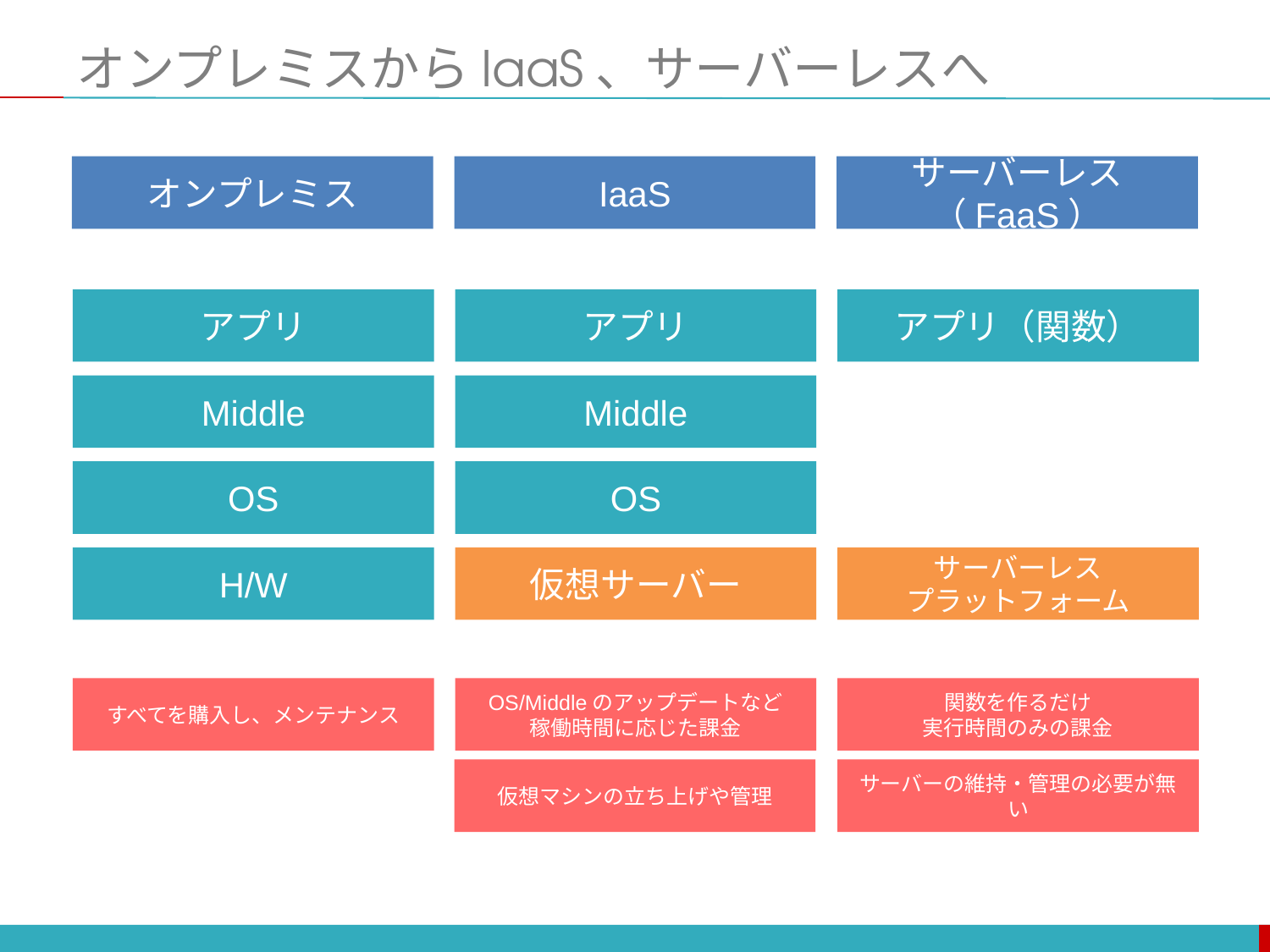

# オンプレミスからIaaS、サーバーレスへ
オンプレミス
IaaS
サーバーレス（FaaS）
アプリ
アプリ
アプリ（関数）
Middle
Middle
OS
OS
H/W
仮想サーバー
サーバーレス
プラットフォーム
すべてを購入し、メンテナンス
OS/Middleのアップデートなど
稼働時間に応じた課金
関数を作るだけ
実行時間のみの課金
仮想マシンの立ち上げや管理
サーバーの維持・管理の必要が無い